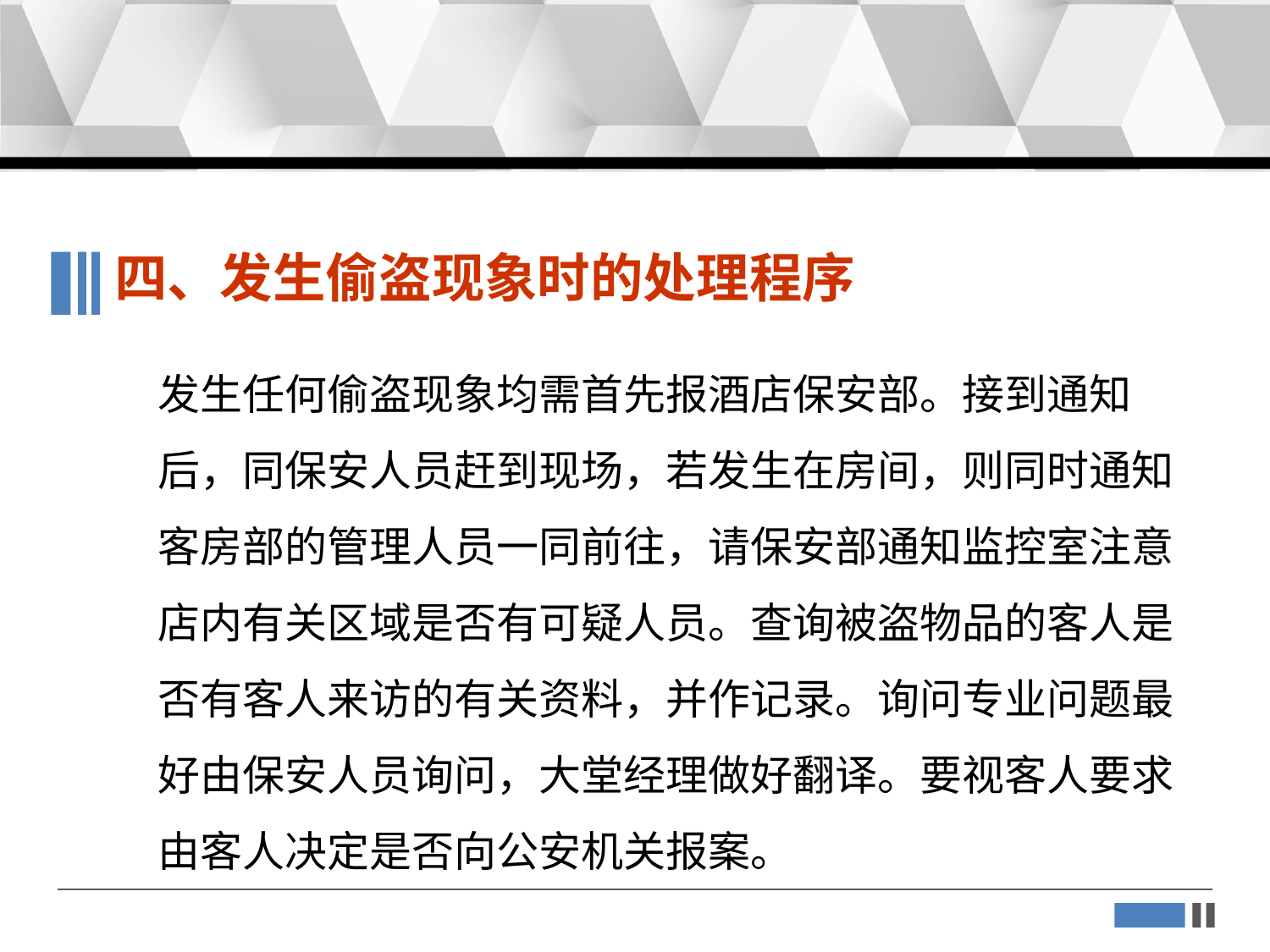

四、发生偷盗现象时的处理程序

发生任何偷盗现象均需首先报酒店保安部。接到通知后，同保安人员赶到现场，若发生在房间，则同时通知客房部的管理人员一同前往，请保安部通知监控室注意店内有关区域是否有可疑人员。查询被盗物品的客人是否有客人来访的有关资料，并作记录。询问专业问题最好由保安人员询问，大堂经理做好翻译。要视客人要求由客人决定是否向公安机关报案。